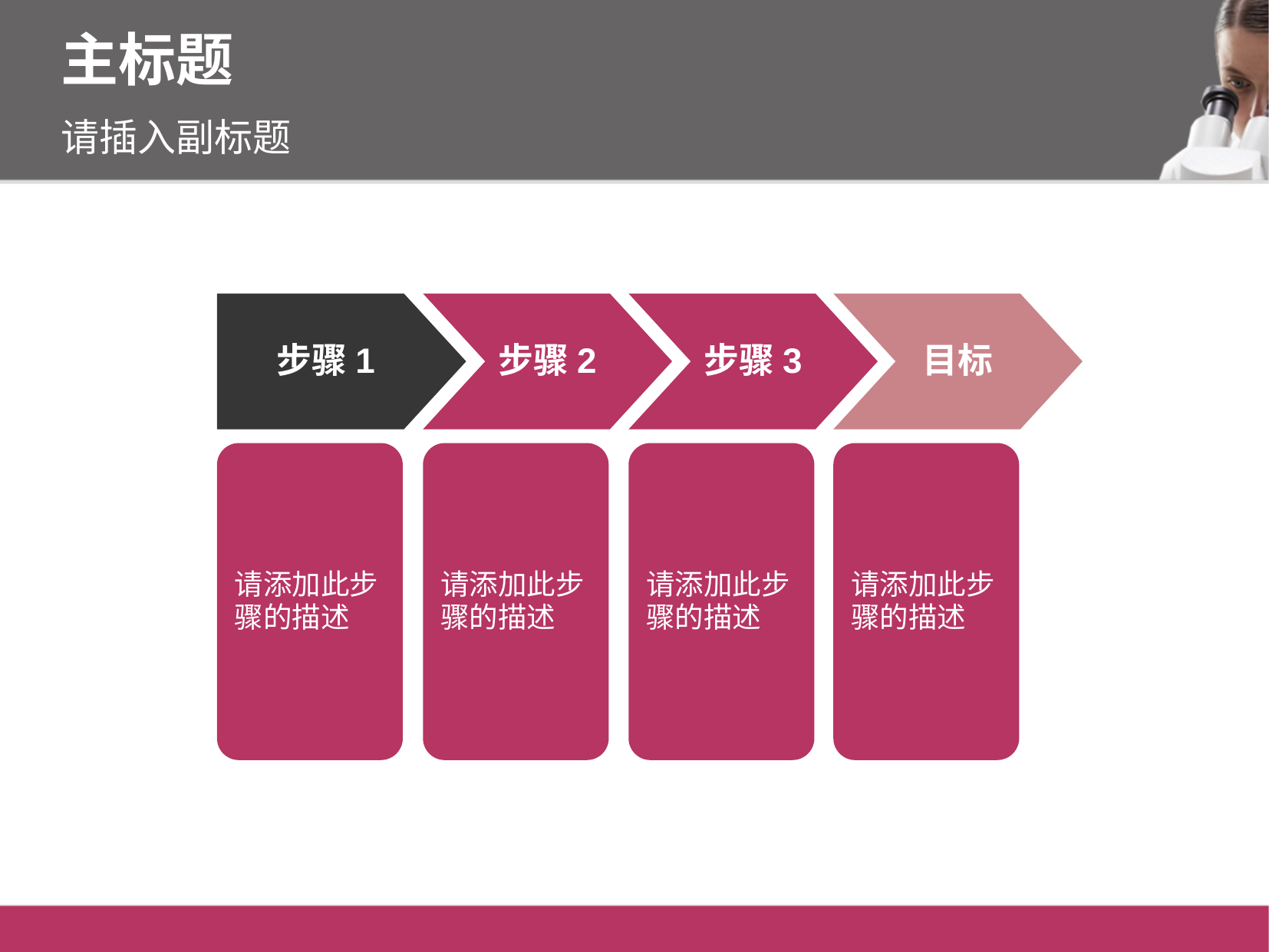

主标题
请插入副标题
步骤1
步骤2
步骤3
目标
请添加此步骤的描述
请添加此步骤的描述
请添加此步骤的描述
请添加此步骤的描述